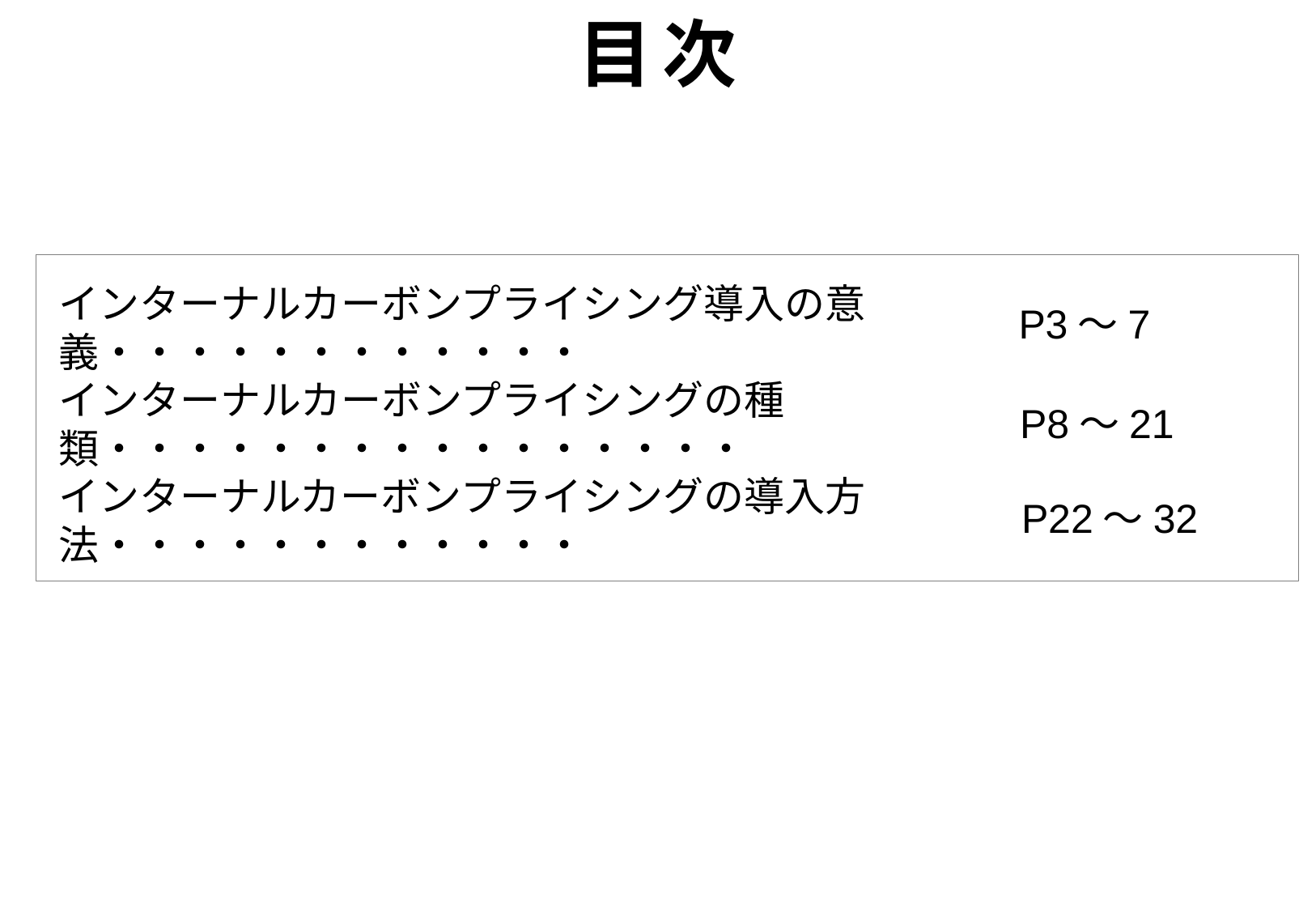

目次
ｃ
インターナルカーボンプライシング導入の意義・・・・・・・・・・・・
P3～7
インターナルカーボンプライシングの種類・・・・・・・・・・・・・・・・
P8～21
インターナルカーボンプライシングの導入方法・・・・・・・・・・・・
P22～32